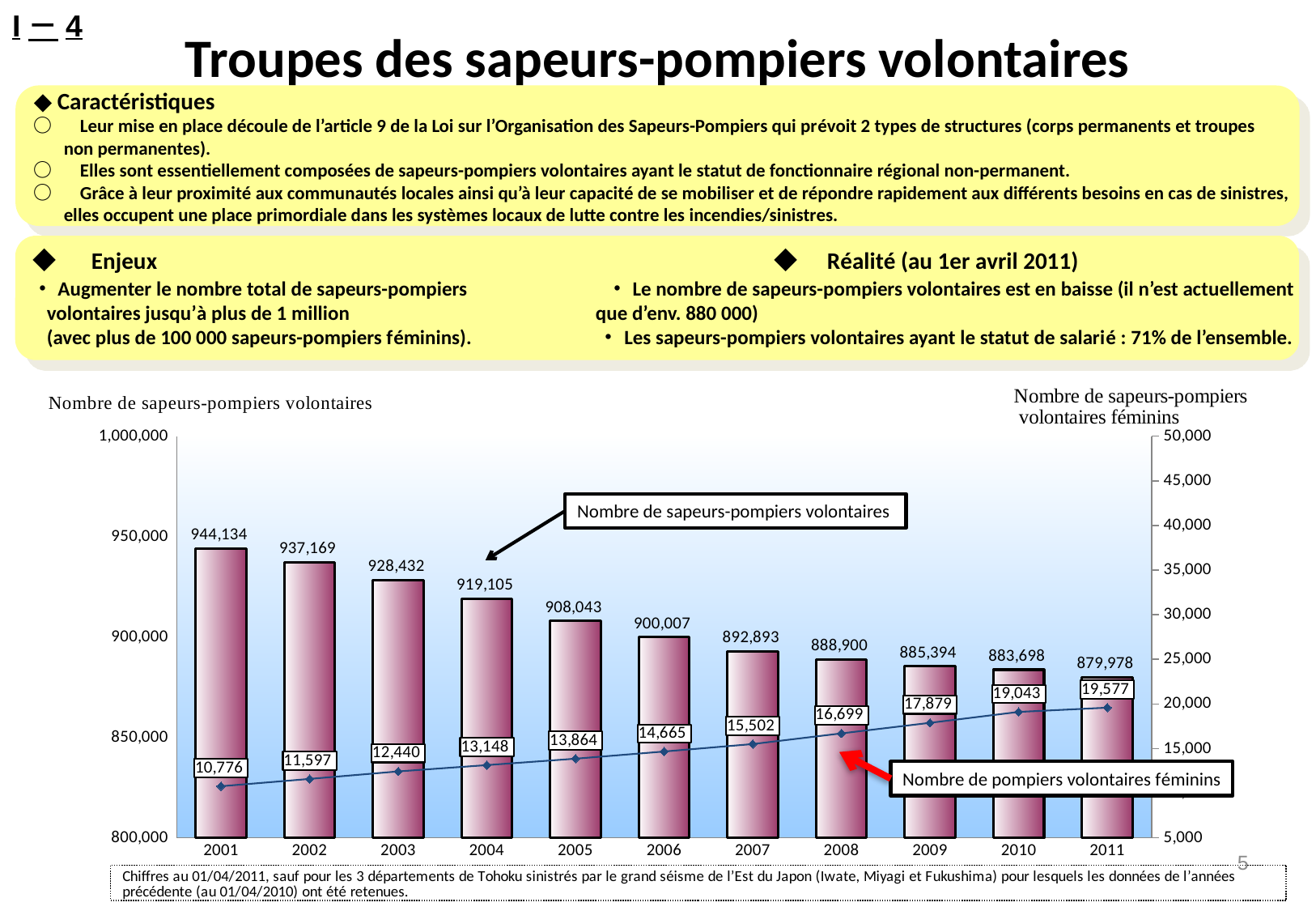

I－4
Troupes des sapeurs-pompiers volontaires
◆ Caractéristiques
○　Leur mise en place découle de l’article 9 de la Loi sur l’Organisation des Sapeurs-Pompiers qui prévoit 2 types de structures (corps permanents et troupes
       non permanentes).
○　Elles sont essentiellement composées de sapeurs-pompiers volontaires ayant le statut de fonctionnaire régional non-permanent.
○　Grâce à leur proximité aux communautés locales ainsi qu’à leur capacité de se mobiliser et de répondre rapidement aux différents besoins en cas de sinistres,
       elles occupent une place primordiale dans les systèmes locaux de lutte contre les incendies/sinistres.

◆　Enjeux　　　　　　　　　　　　　　　　　　 　    ◆　Réalité (au 1er avril 2011)
・Augmenter le nombre total de sapeurs-pompiers                             ・Le nombre de sapeurs-pompiers volontaires est en baisse (il n’est actuellement
   volontaires jusqu’à plus de 1 million                                                     que d’env. 880 000)
   (avec plus de 100 000 sapeurs-pompiers féminins). 　                     ・Les sapeurs-pompiers volontaires ayant le statut de salarié : 71% de l’ensemble.

### Chart

| Category | 団員数 | 女性団員数 |
|---|---|---|
| 2001 | 944134.0 | 10776.0 |
| 2002 | 937169.0 | 11597.0 |
| 2003 | 928432.0 | 12440.0 |
| 2004 | 919105.0 | 13148.0 |
| 2005 | 908043.0 | 13864.0 |
| 2006 | 900007.0 | 14665.0 |
| 2007 | 892893.0 | 15502.0 |
| 2008 | 888900.0 | 16699.0 |
| 2009 | 885394.0 | 17879.0 |
| 2010 | 883710.0 | 19103.0 |
| 2011 | 879978.0 | 19577.0 |
Nombre de sapeurs-pompiers volontaires
Nombre de pompiers volontaires féminins
5